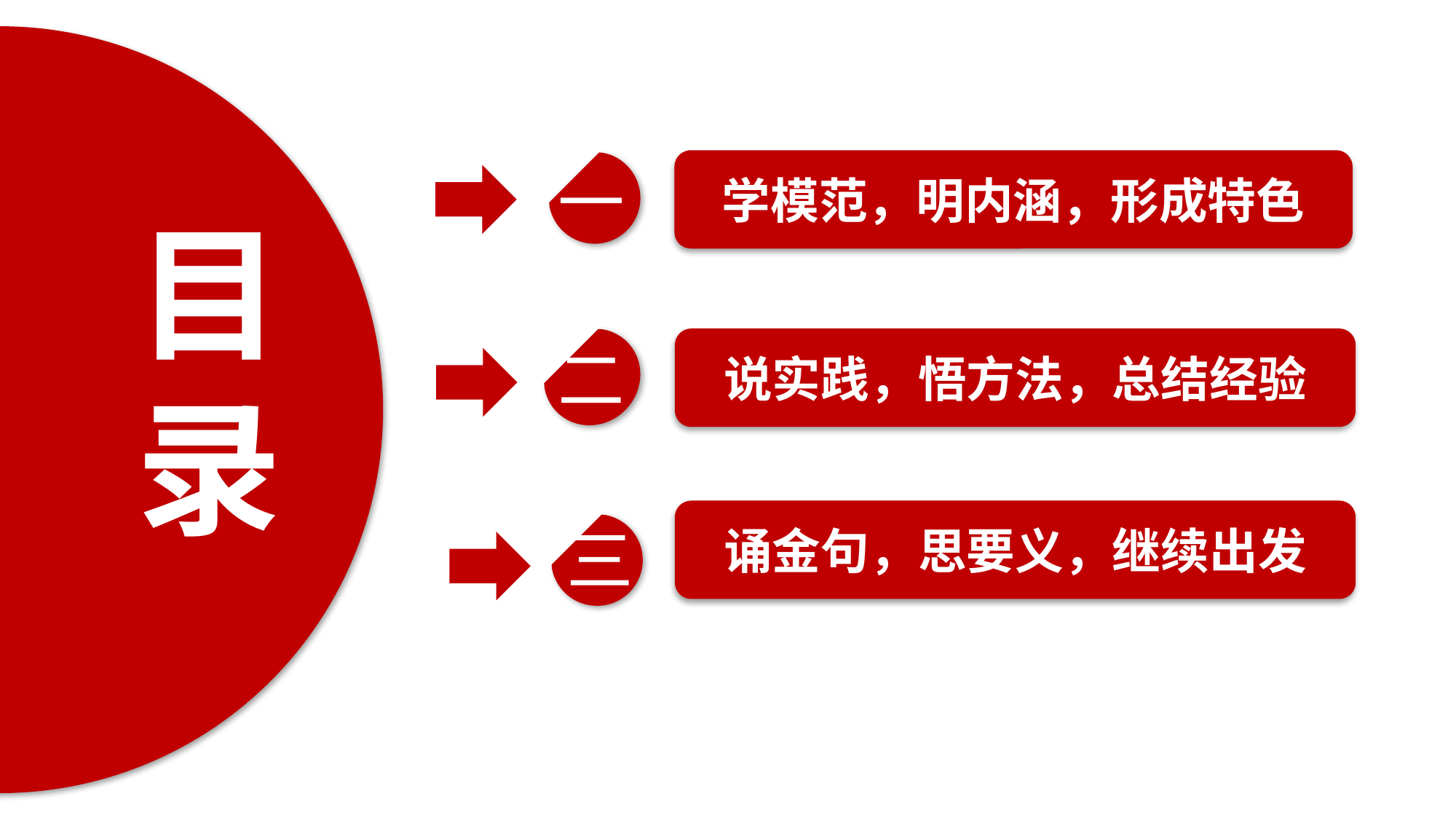

目
录
学模范，明内涵，形成特色
一

说实践，悟方法，总结经验
二

诵金句，思要义，继续出发
三